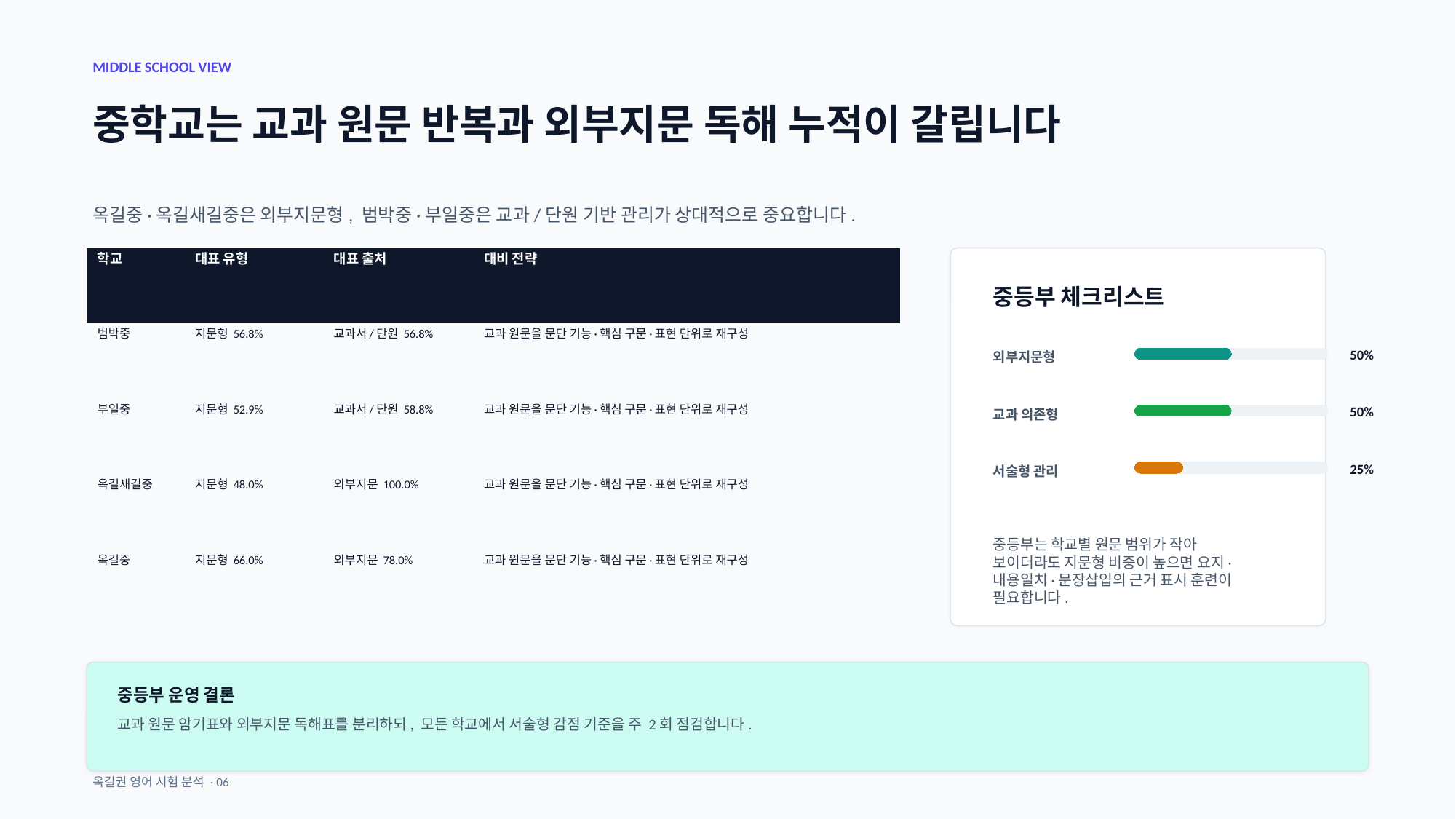

MIDDLE SCHOOL VIEW
중학교는 교과 원문 반복과 외부지문 독해 누적이 갈립니다
옥길중·옥길새길중은 외부지문형, 범박중·부일중은 교과/단원 기반 관리가 상대적으로 중요합니다.
| 학교 | 대표 유형 | 대표 출처 | 대비 전략 |
| --- | --- | --- | --- |
| 범박중 | 지문형 56.8% | 교과서/단원 56.8% | 교과 원문을 문단 기능·핵심 구문·표현 단위로 재구성 |
| 부일중 | 지문형 52.9% | 교과서/단원 58.8% | 교과 원문을 문단 기능·핵심 구문·표현 단위로 재구성 |
| 옥길새길중 | 지문형 48.0% | 외부지문 100.0% | 교과 원문을 문단 기능·핵심 구문·표현 단위로 재구성 |
| 옥길중 | 지문형 66.0% | 외부지문 78.0% | 교과 원문을 문단 기능·핵심 구문·표현 단위로 재구성 |

중등부 체크리스트
50%
외부지문형

50%
교과 의존형

25%
서술형 관리

중등부는 학교별 원문 범위가 작아 보이더라도 지문형 비중이 높으면 요지·내용일치·문장삽입의 근거 표시 훈련이 필요합니다.

중등부 운영 결론
교과 원문 암기표와 외부지문 독해표를 분리하되, 모든 학교에서 서술형 감점 기준을 주 2회 점검합니다.
옥길권 영어 시험 분석 · 06